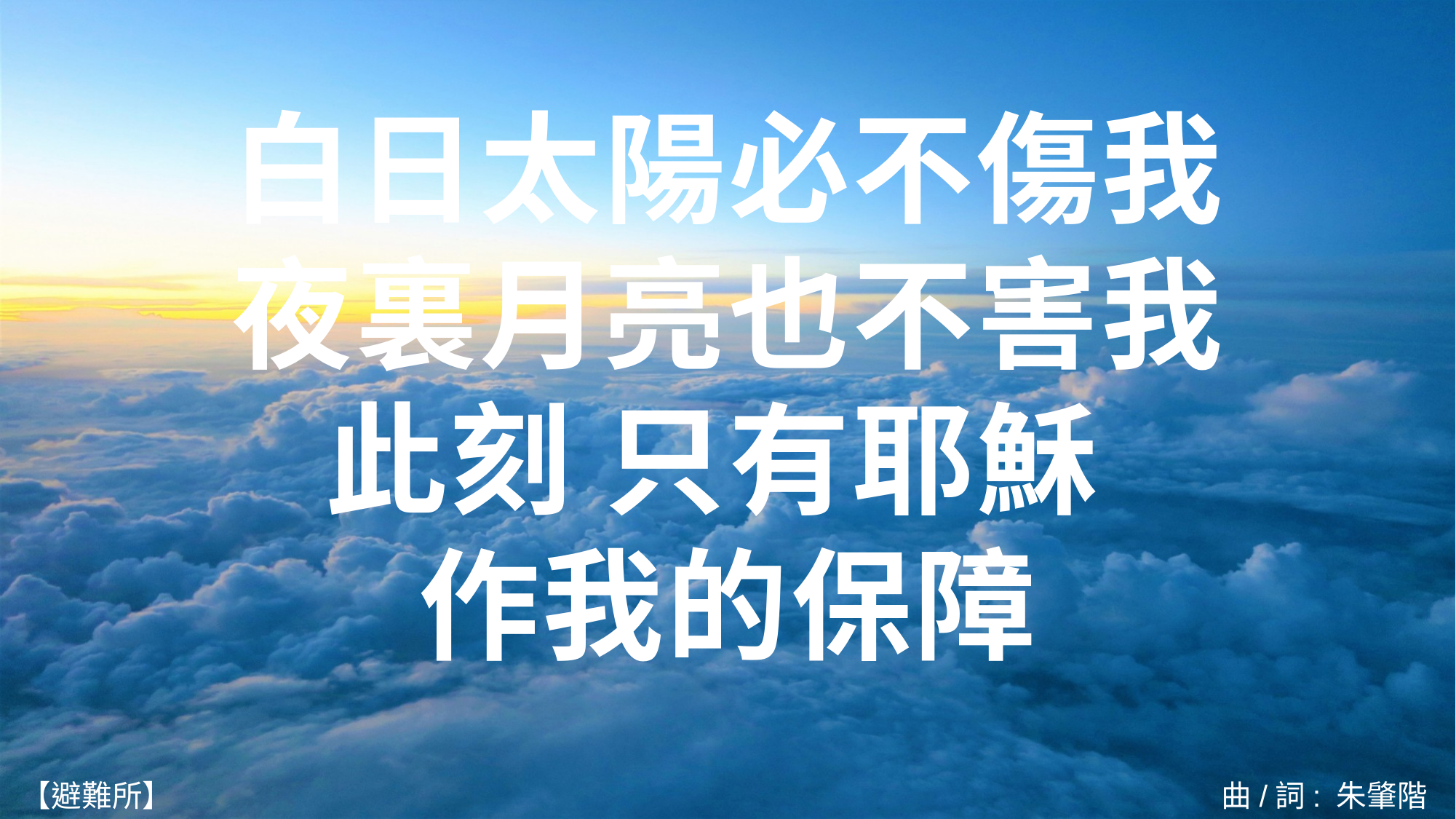

白日太陽必不傷我
夜裏月亮也不害我
此刻 只有耶穌
作我的保障
【避難所】						                                                         	曲/詞: 朱肇階